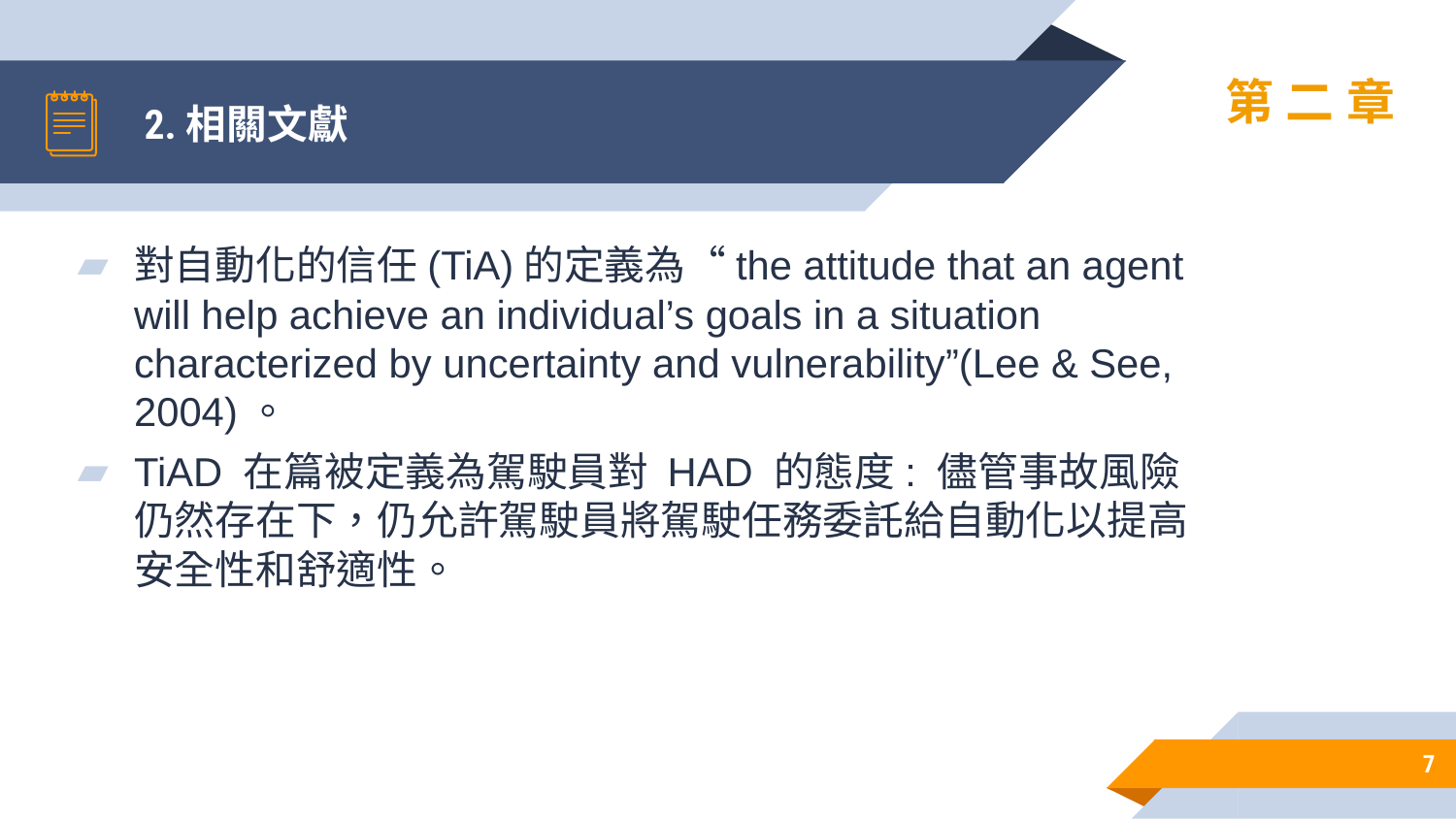

# 2.相關文獻
第二章

對自動化的信任(TiA)的定義為“the attitude that an agent will help achieve an individual’s goals in a situation characterized by uncertainty and vulnerability”(Lee & See, 2004)。
TiAD 在篇被定義為駕駛員對 HAD 的態度: 儘管事故風險仍然存在下，仍允許駕駛員將駕駛任務委託給自動化以提高安全性和舒適性。

7